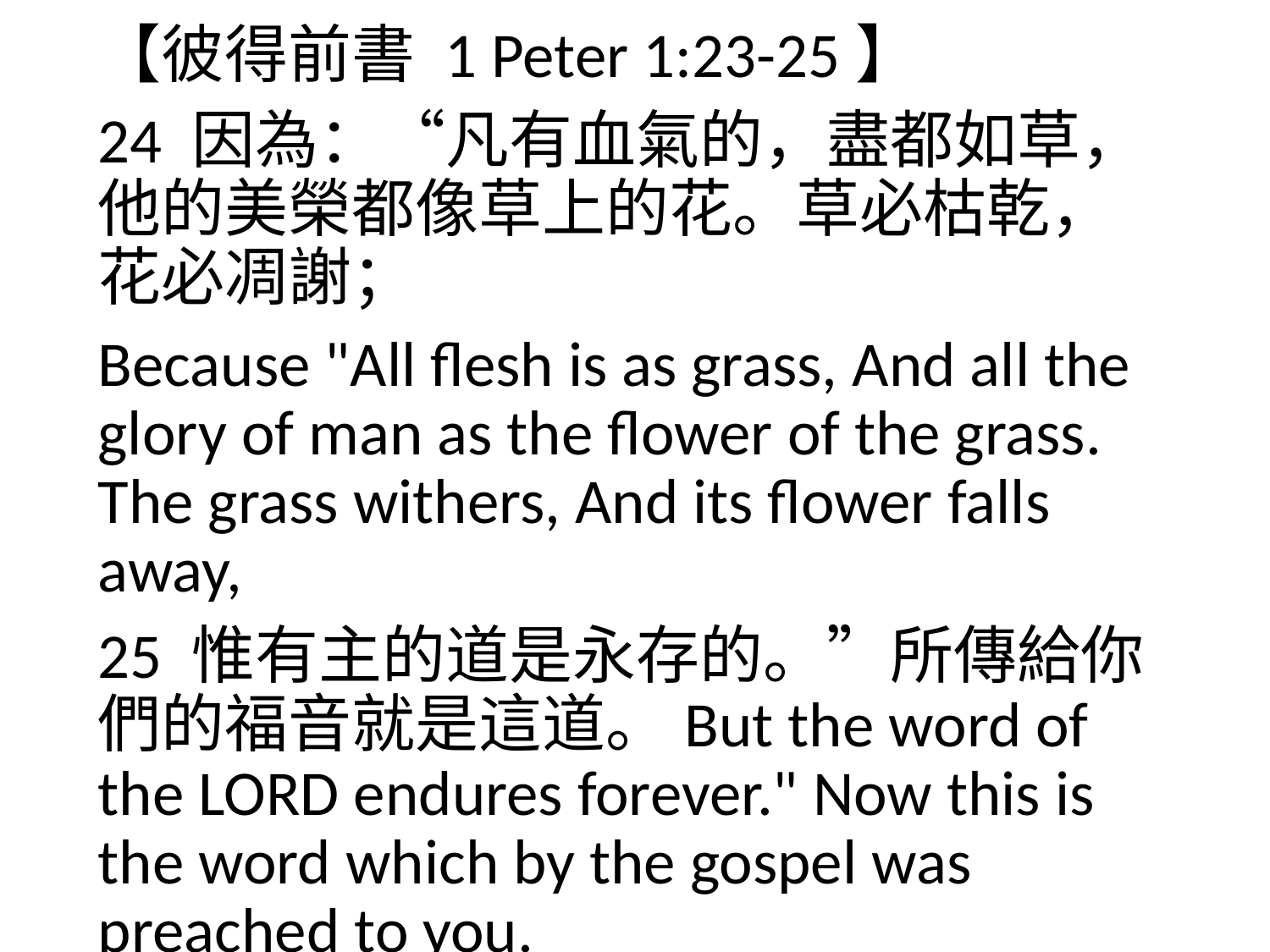

【彼得前書 1 Peter 1:23-25】
24 因為：“凡有血氣的，盡都如草，他的美榮都像草上的花。草必枯乾，花必凋謝；
Because "All flesh is as grass, And all the glory of man as the flower of the grass. The grass withers, And its flower falls away,
25 惟有主的道是永存的。”所傳給你們的福音就是這道。But the word of the LORD endures forever." Now this is the word which by the gospel was preached to you.